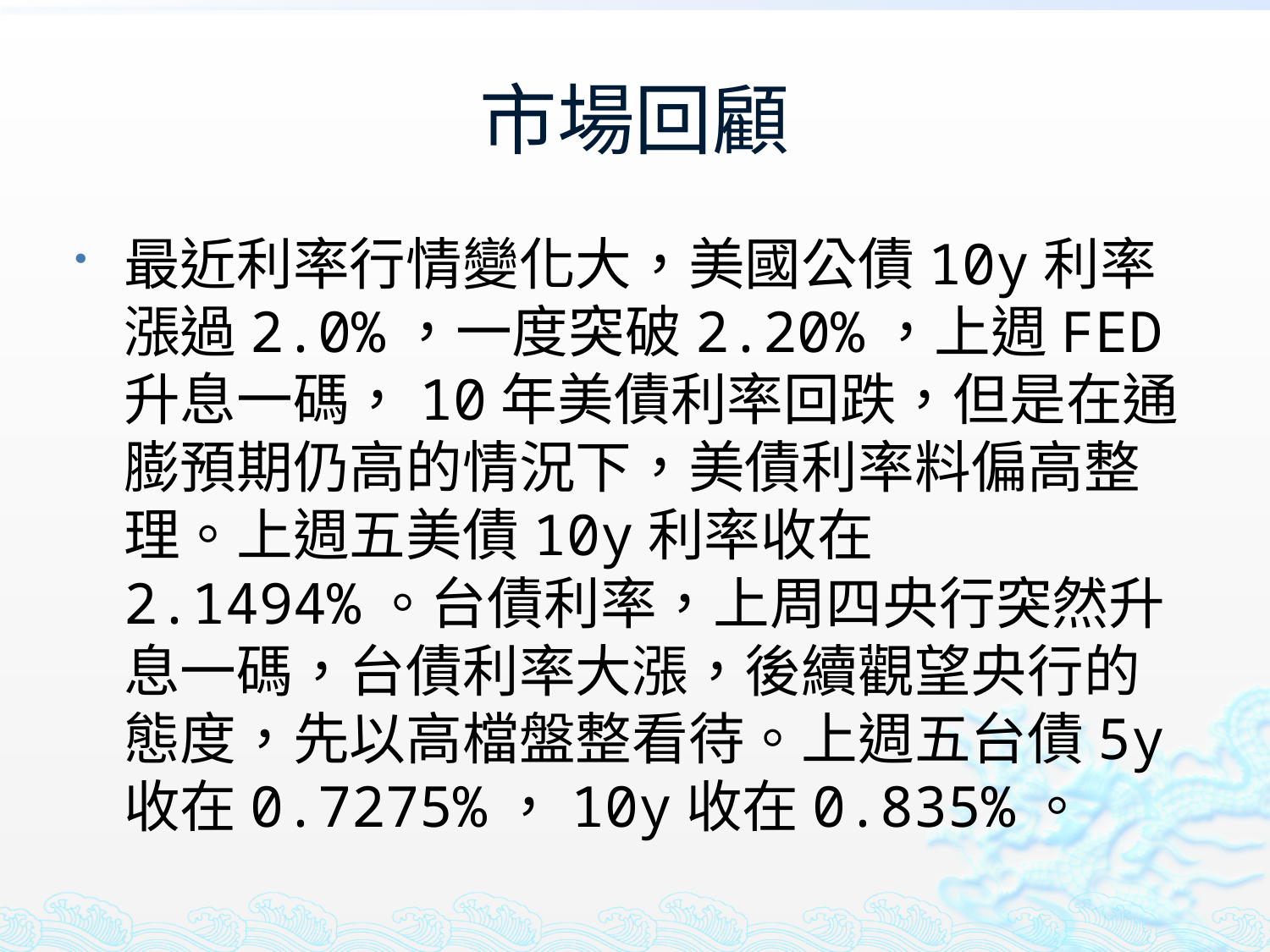

# 市場回顧
最近利率行情變化大，美國公債10y利率漲過2.0%，一度突破2.20%，上週FED升息一碼，10年美債利率回跌，但是在通膨預期仍高的情況下，美債利率料偏高整理。上週五美債10y利率收在2.1494%。台債利率，上周四央行突然升息一碼，台債利率大漲，後續觀望央行的態度，先以高檔盤整看待。上週五台債5y收在0.7275%，10y收在0.835%。